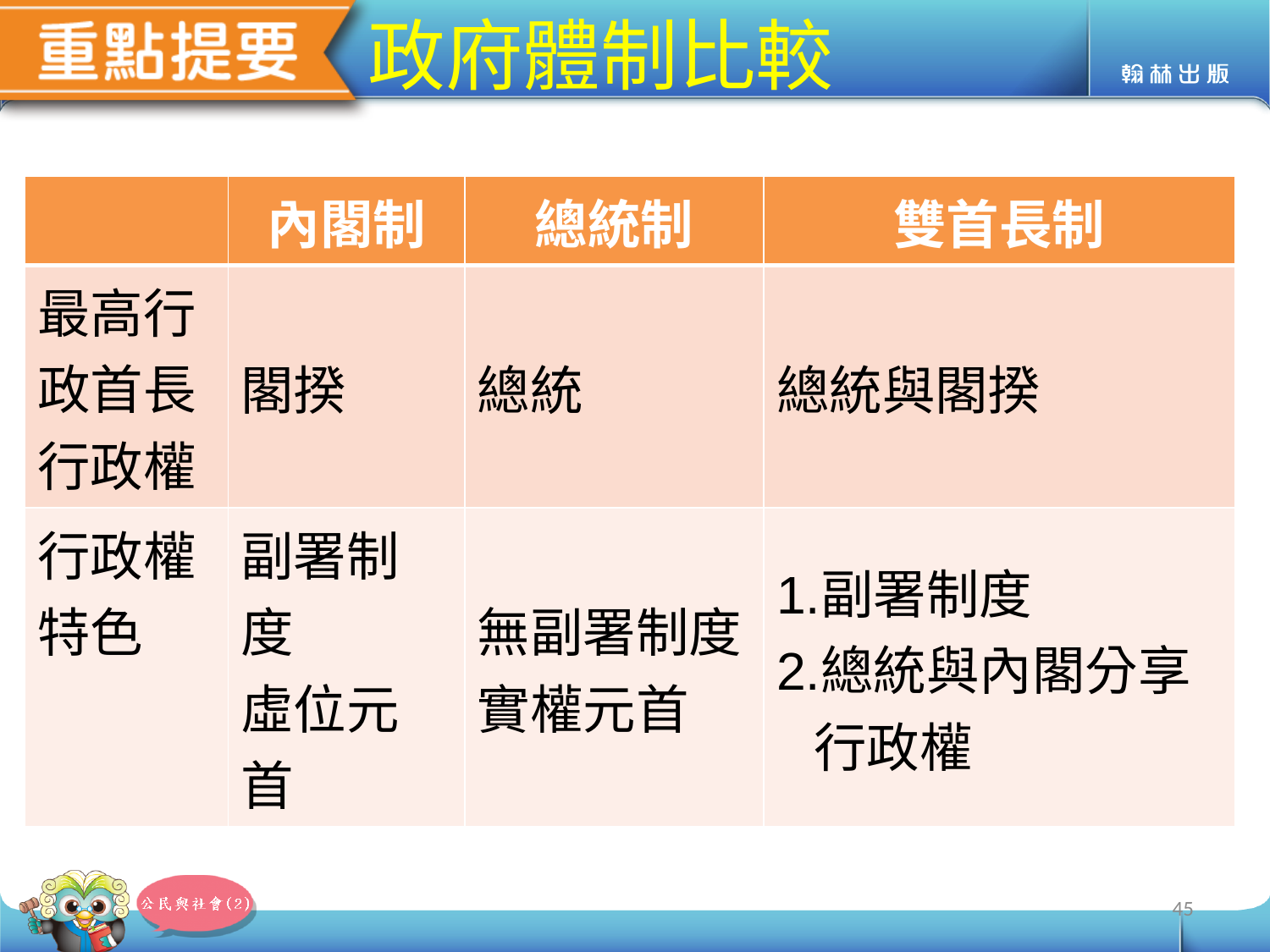

# 政府體制比較
|  | 內閣制 | 總統制 | 雙首長制 |
| --- | --- | --- | --- |
| 最高行政首長行政權 | 閣揆 | 總統 | 總統與閣揆 |
| 行政權特色 | 副署制度 虛位元首 | 無副署制度 實權元首 | 副署制度 總統與內閣分享行政權 |
45